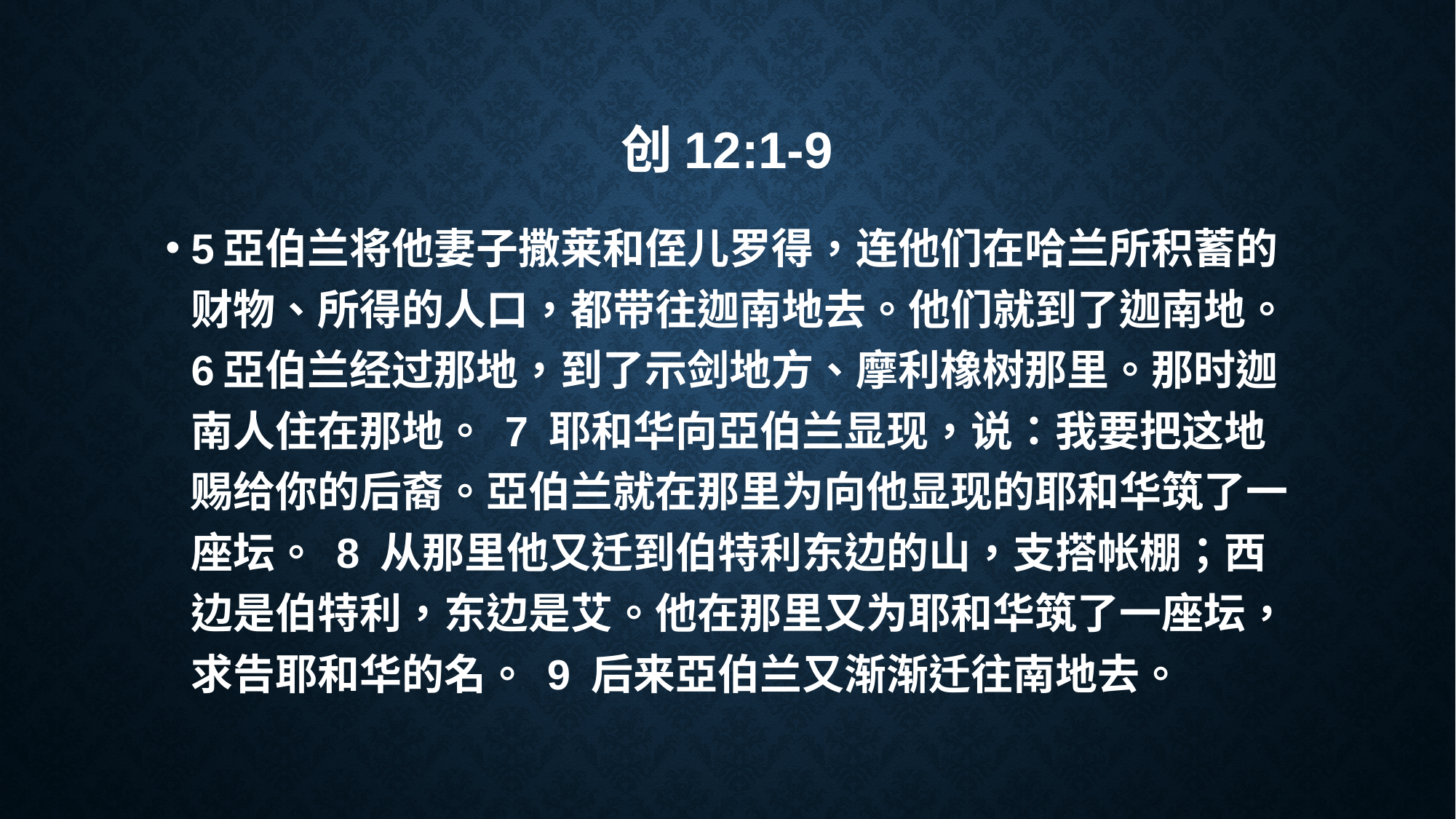

# 创12:1-9
5亞伯兰将他妻子撒莱和侄儿罗得，连他们在哈兰所积蓄的财物、所得的人口，都带往迦南地去。他们就到了迦南地。 6亞伯兰经过那地，到了示剑地方、摩利橡树那里。那时迦南人住在那地。 7 耶和华向亞伯兰显现，说：我要把这地赐给你的后裔。亞伯兰就在那里为向他显现的耶和华筑了一座坛。 8 从那里他又迁到伯特利东边的山，支搭帐棚；西边是伯特利，东边是艾。他在那里又为耶和华筑了一座坛，求告耶和华的名。 9 后来亞伯兰又渐渐迁往南地去。